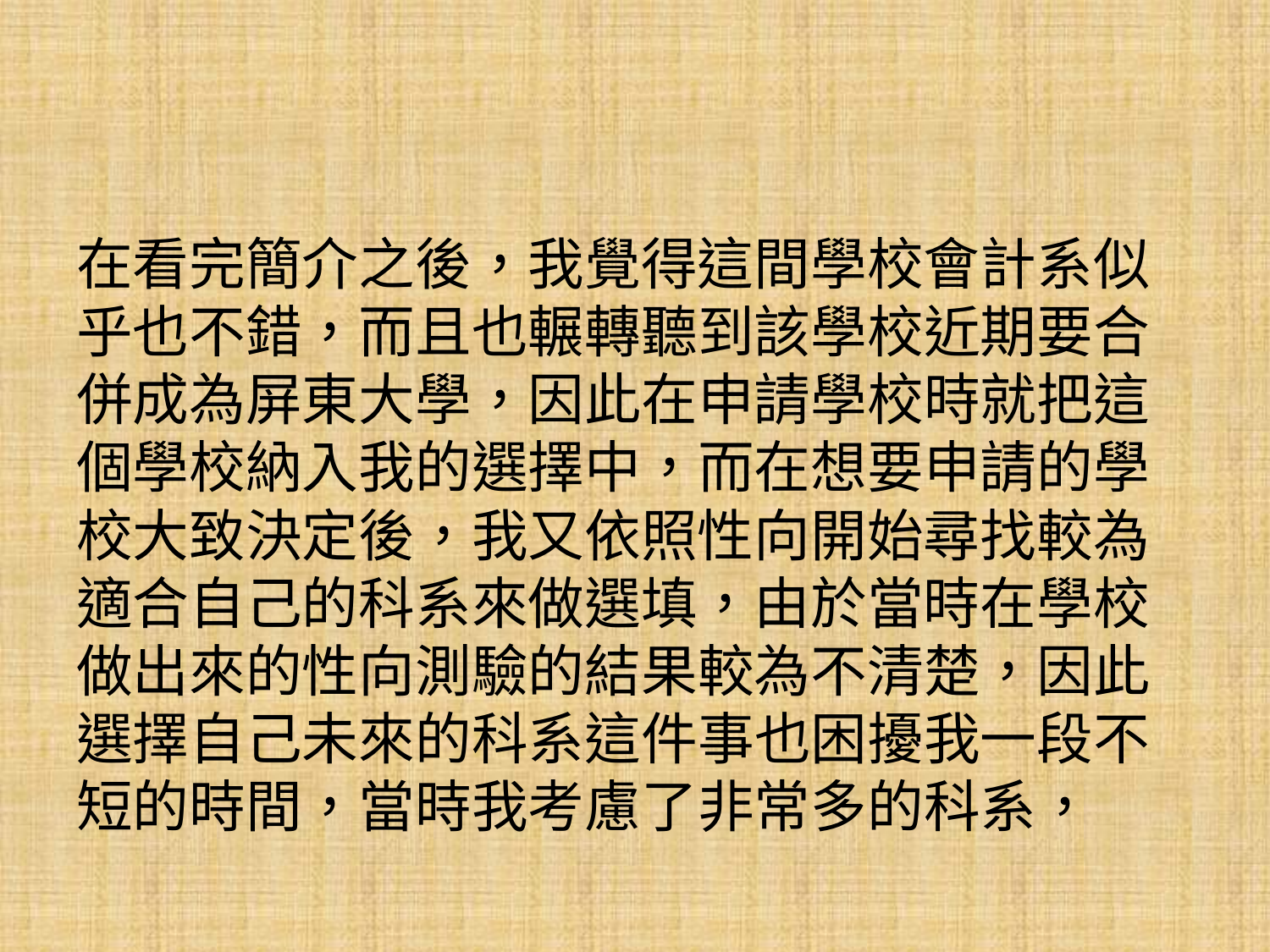

#
在看完簡介之後，我覺得這間學校會計系似乎也不錯，而且也輾轉聽到該學校近期要合併成為屏東大學，因此在申請學校時就把這個學校納入我的選擇中，而在想要申請的學校大致決定後，我又依照性向開始尋找較為適合自己的科系來做選填，由於當時在學校做出來的性向測驗的結果較為不清楚，因此選擇自己未來的科系這件事也困擾我一段不短的時間，當時我考慮了非常多的科系，